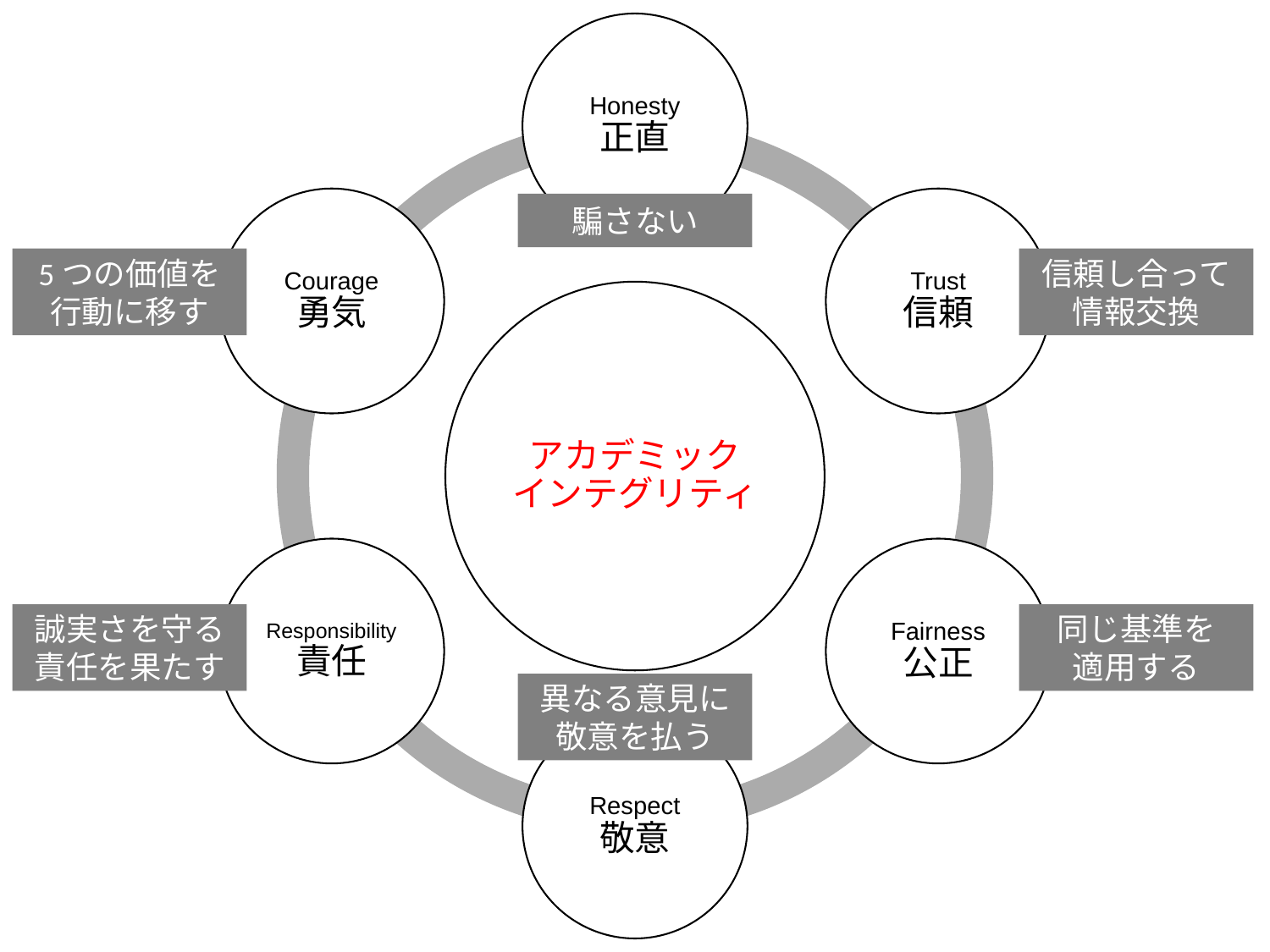

アカデミック
インテグリティ
Honesty
正直
Trust
信頼
Fairness
公正
Respect
敬意
Responsibility
責任
Courage
勇気
騙さない
5つの価値を
行動に移す
信頼し合って情報交換
誠実さを守る責任を果たす
同じ基準を
適用する
異なる意見に
敬意を払う